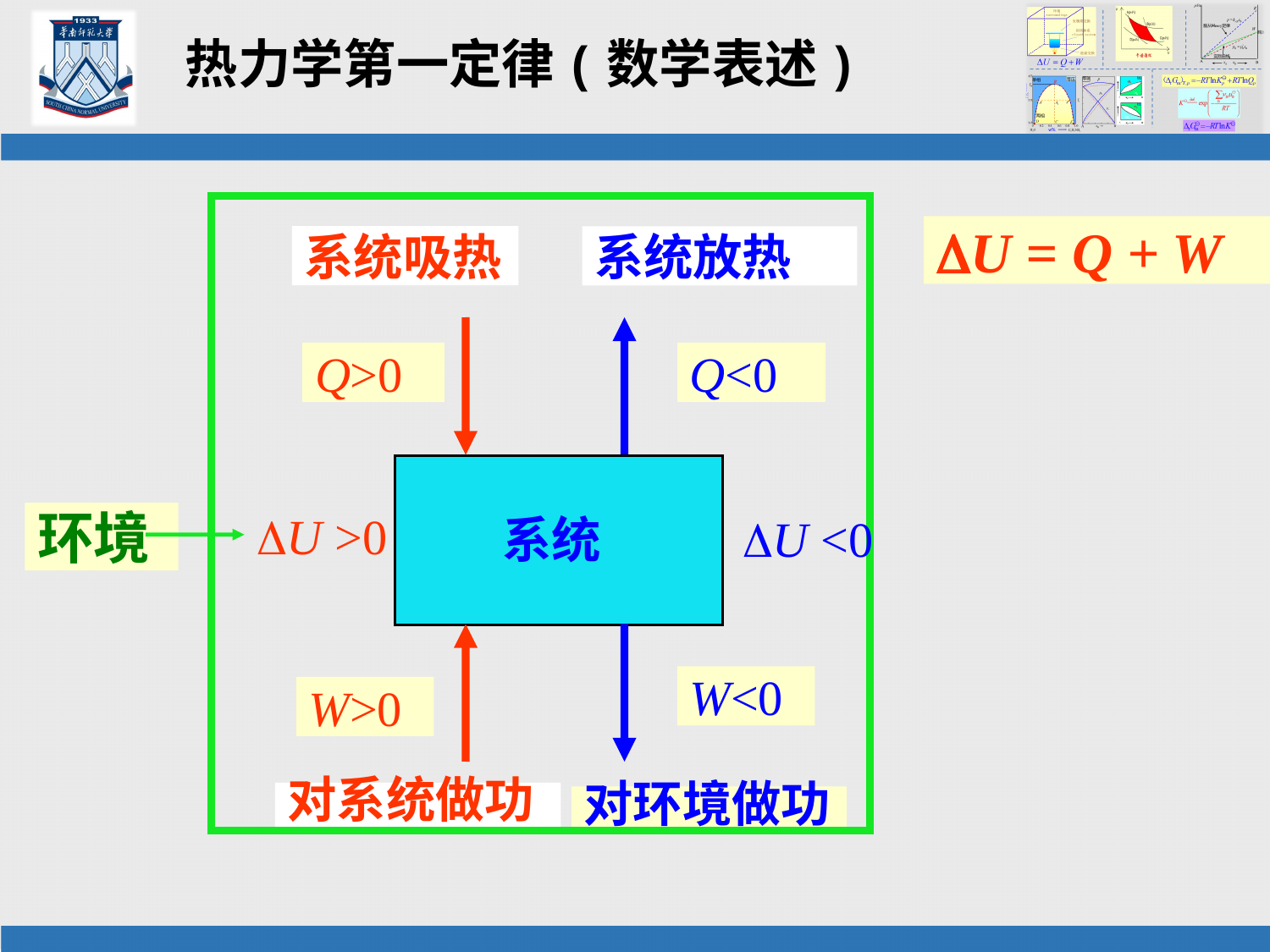

# 热力学第一定律(数学表述)

环境

ΔU = Q + W
系统吸热
系统放热

Q>0
Q<0

系统
ΔU >0
ΔU <0

W<0
W>0
对系统做功
对环境做功